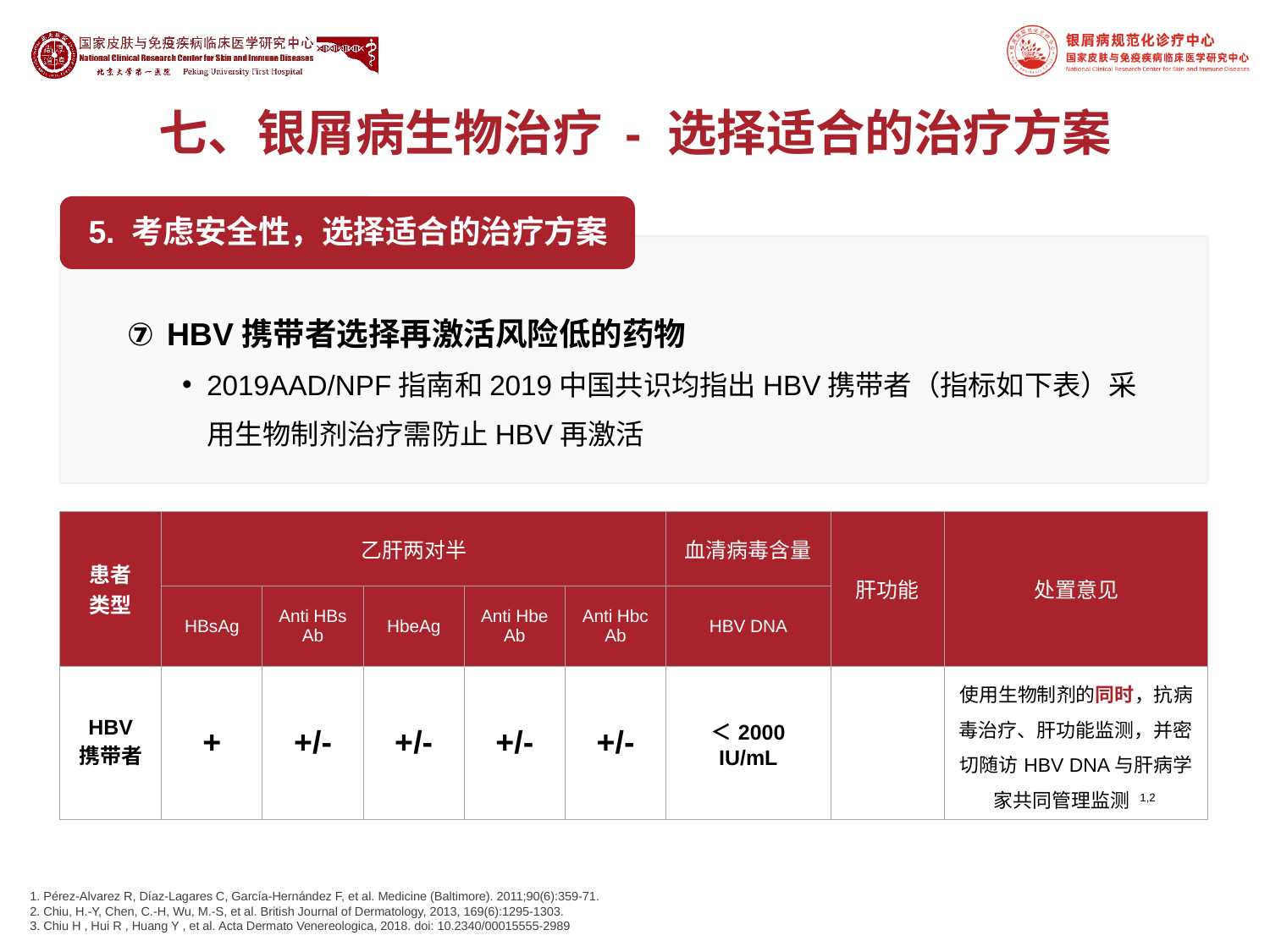

# 七、银屑病生物治疗 - 选择适合的治疗方案
5. 考虑安全性，选择适合的治疗方案

HBV携带者选择再激活风险低的药物
2019AAD/NPF指南和2019中国共识均指出HBV携带者（指标如下表）采用生物制剂治疗需防止HBV再激活
| 患者 类型 | 乙肝两对半 |  |  |  |  | 血清病毒含量 | 肝功能 | 处置意见 |
| --- | --- | --- | --- | --- | --- | --- | --- | --- |
|  | HBsAg | Anti HBs Ab | HbeAg | Anti Hbe Ab | Anti Hbc Ab | HBV DNA |  |  |
| HBV 携带者 | + | +/- | +/- | +/- | +/- | ＜2000 IU/mL |  | 使用生物制剂的同时，抗病毒治疗、肝功能监测，并密切随访HBV DNA与肝病学家共同管理监测 1,2 |
1. Pérez-Alvarez R, Díaz-Lagares C, García-Hernández F, et al. Medicine (Baltimore). 2011;90(6):359-71.
2. Chiu, H.‐Y, Chen, C.‐H, Wu, M.‐S, et al. British Journal of Dermatology, 2013, 169(6):1295-1303.
3. Chiu H , Hui R , Huang Y , et al. Acta Dermato Venereologica, 2018. doi: 10.2340/00015555-2989